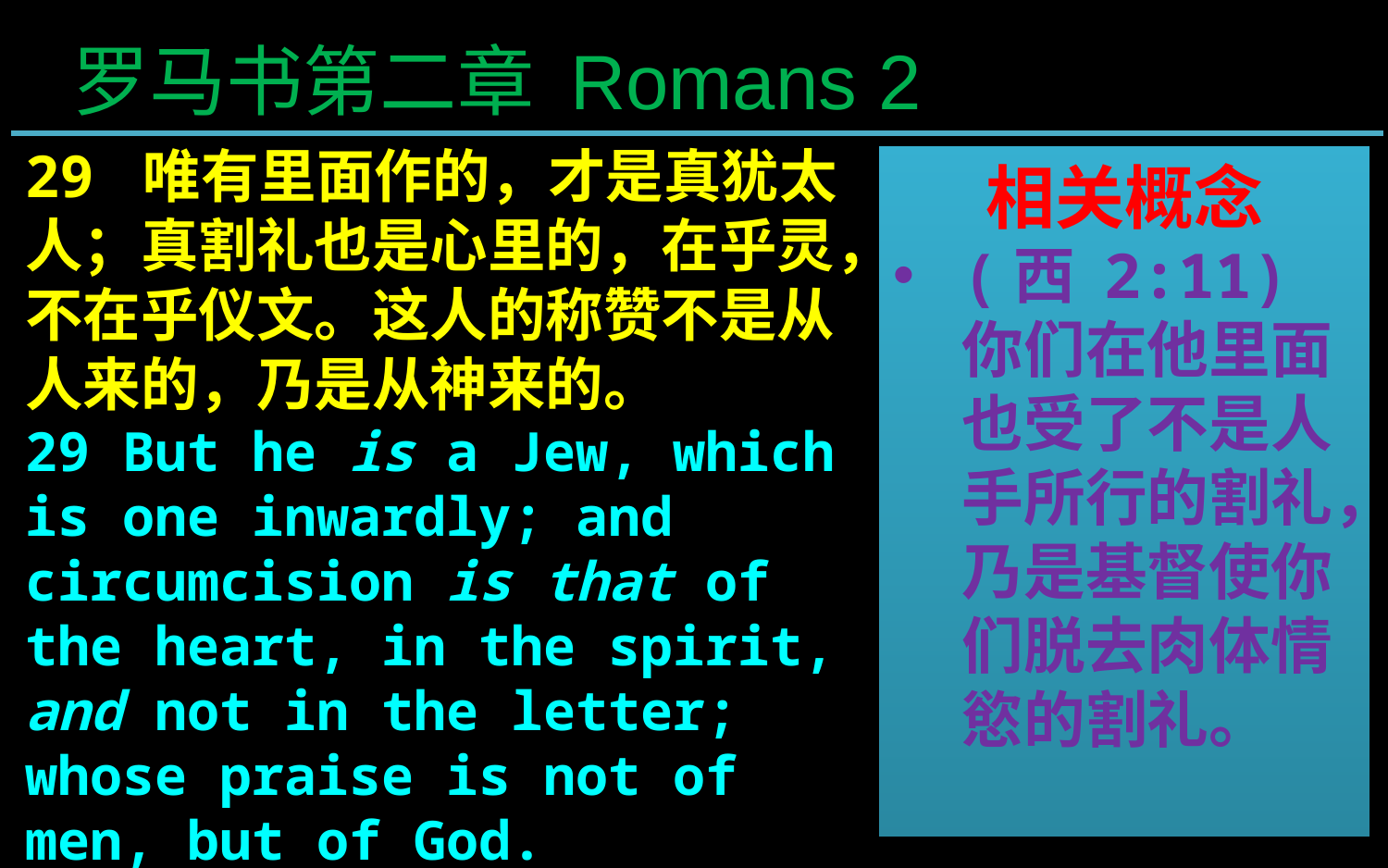

罗马书第二章 Romans 2
29 唯有里面作的，才是真犹太人；真割礼也是心里的，在乎灵，不在乎仪文。这人的称赞不是从人来的，乃是从神来的。
29 But he is a Jew, which is one inwardly; and circumcision is that of the heart, in the spirit, and not in the letter; whose praise is not of men, but of God.
相关概念
(西 2:11)你们在他里面也受了不是人手所行的割礼，乃是基督使你们脱去肉体情慾的割礼。